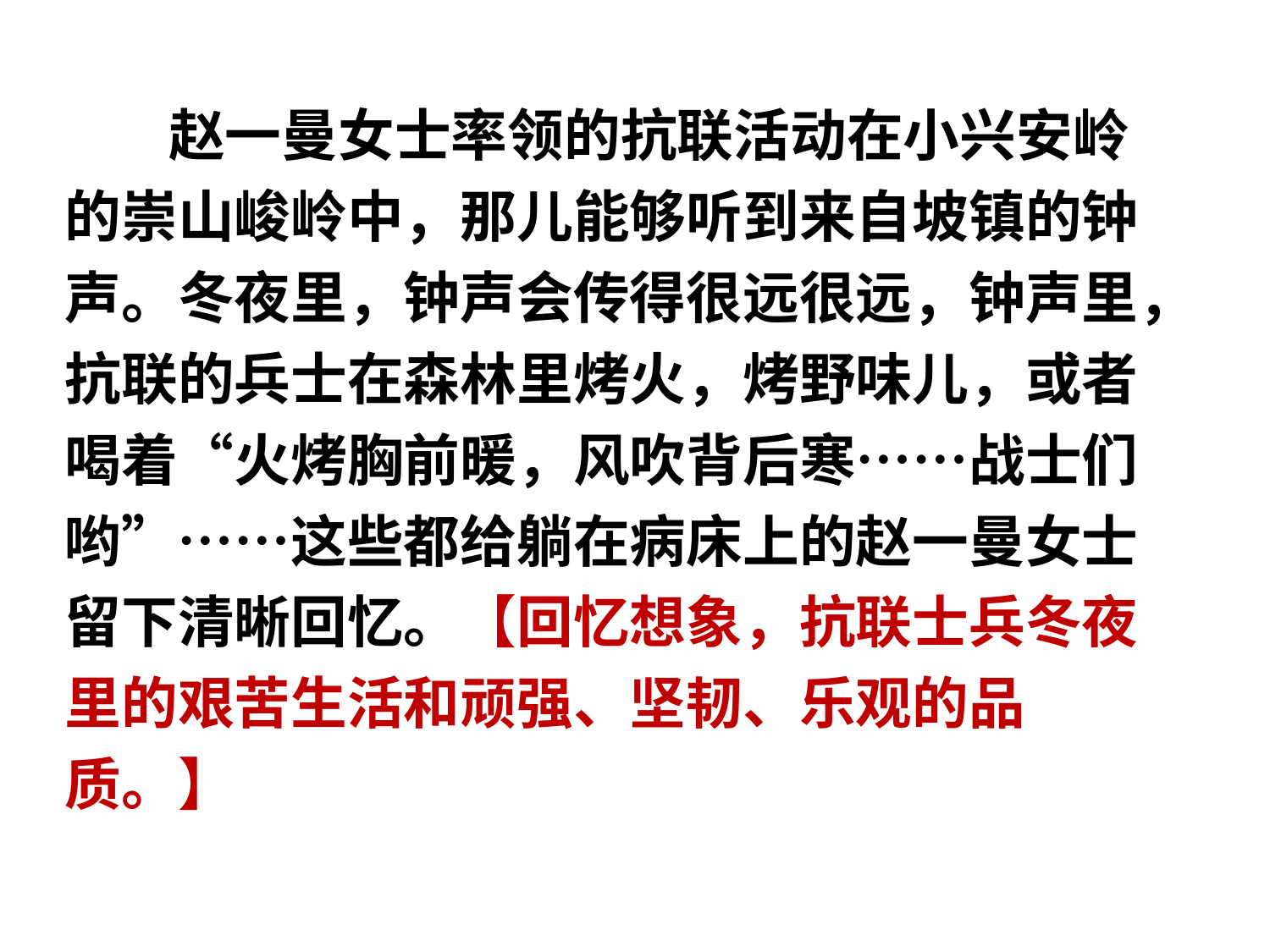

赵一曼女士率领的抗联活动在小兴安岭的崇山峻岭中，那儿能够听到来自坡镇的钟声。冬夜里，钟声会传得很远很远，钟声里，抗联的兵士在森林里烤火，烤野味儿，或者喝着“火烤胸前暖，风吹背后寒……战士们哟”……这些都给躺在病床上的赵一曼女士留下清晰回忆。【回忆想象，抗联士兵冬夜里的艰苦生活和顽强、坚韧、乐观的品质。】